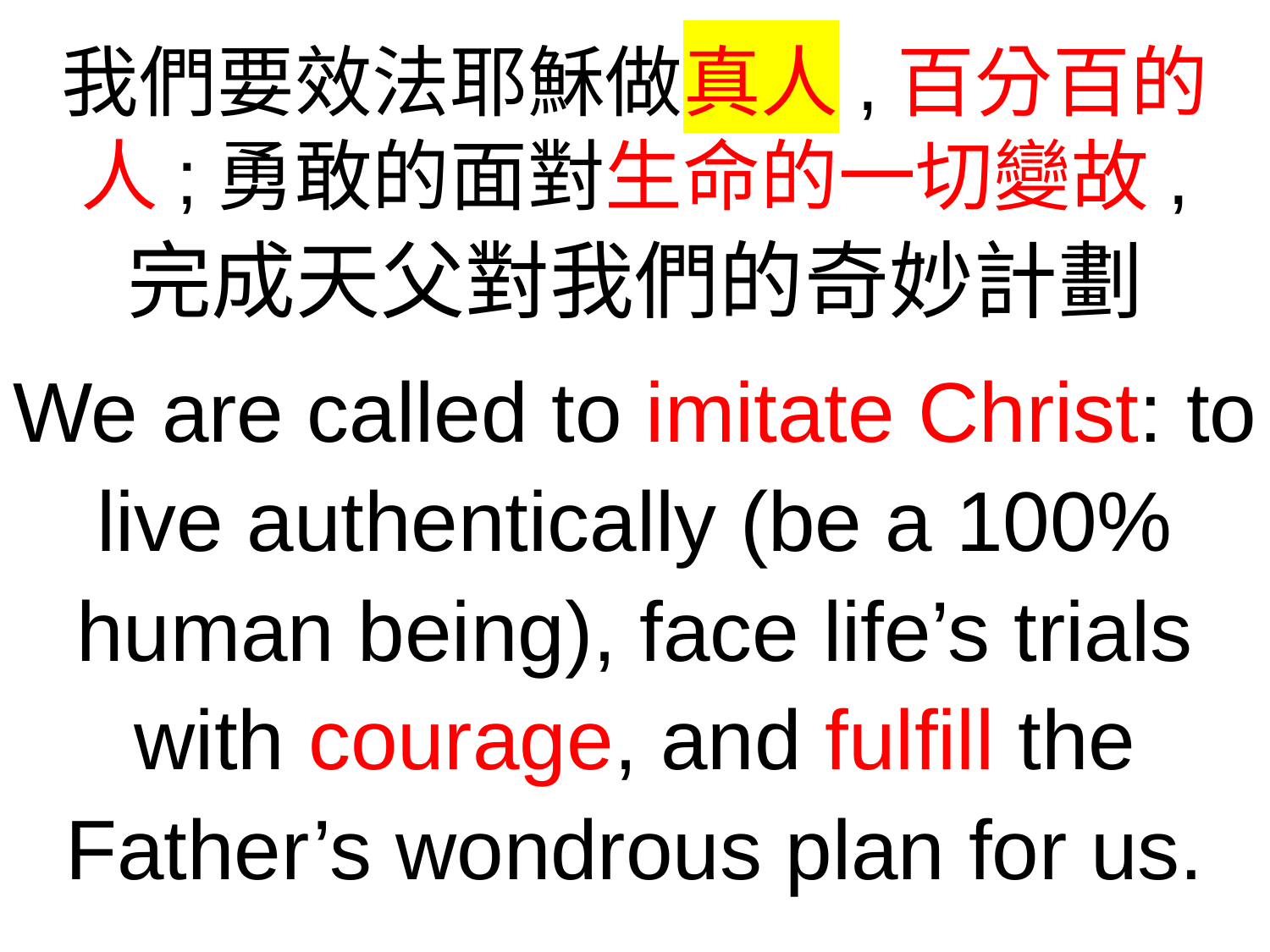

我們要效法耶穌做真人,百分百的人;勇敢的面對生命的一切變故,
完成天父對我們的奇妙計劃
We are called to imitate Christ: to live authentically (be a 100% human being), face life’s trials with courage, and fulfill the Father’s wondrous plan for us.